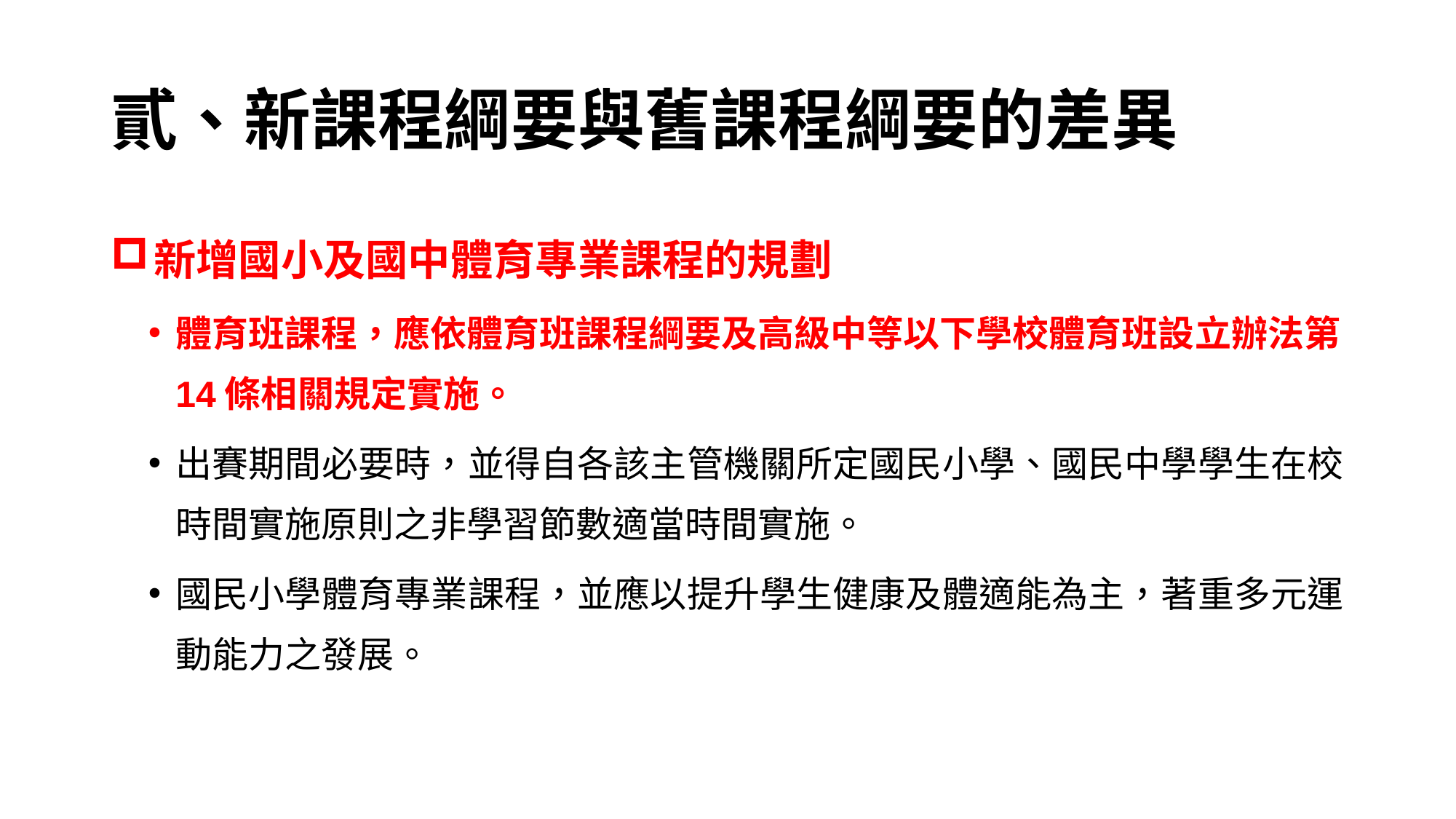

# 貳、新課程綱要與舊課程綱要的差異
新增國小及國中體育專業課程的規劃
體育班課程，應依體育班課程綱要及高級中等以下學校體育班設立辦法第14條相關規定實施。
出賽期間必要時，並得自各該主管機關所定國民小學、國民中學學生在校時間實施原則之非學習節數適當時間實施。
國民小學體育專業課程，並應以提升學生健康及體適能為主，著重多元運動能力之發展。